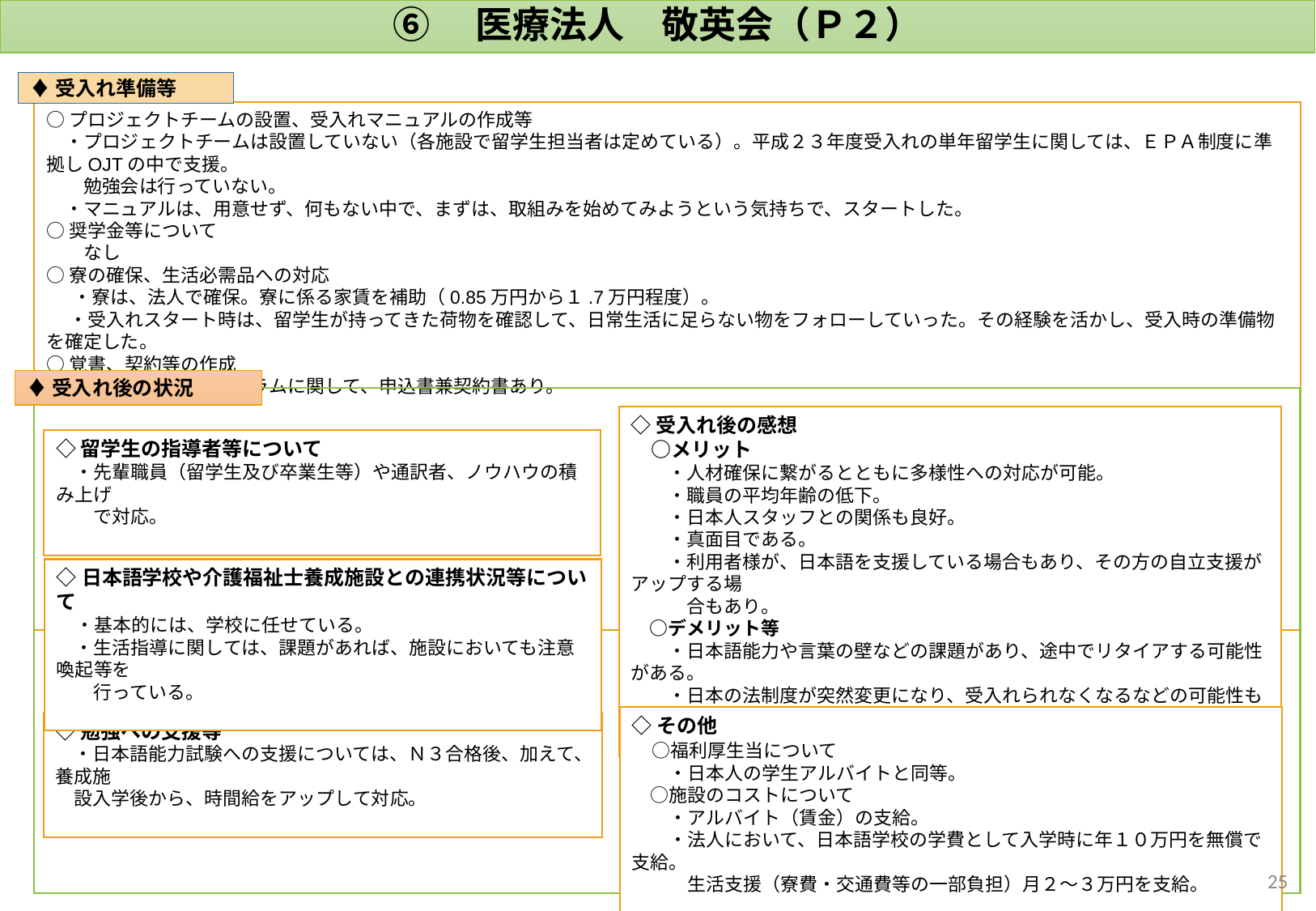

# ⑥　医療法人　敬英会（Ｐ２）
♦受入れ準備等

○プロジェクトチームの設置、受入れマニュアルの作成等
　・プロジェクトチームは設置していない（各施設で留学生担当者は定めている）。平成２３年度受入れの単年留学生に関しては、ＥＰＡ制度に準拠しOJTの中で支援。
　　勉強会は行っていない。
　・マニュアルは、用意せず、何もない中で、まずは、取組みを始めてみようという気持ちで、スタートした。
○奨学金等について
　　なし
○寮の確保、生活必需品への対応
 　・寮は、法人で確保。寮に係る家賃を補助（0.85万円から１.7万円程度）。
　 ・受入れスタート時は、留学生が持ってきた荷物を確認して、日常生活に足らない物をフォローしていった。その経験を活かし、受入時の準備物を確定した。
○覚書、契約等の作成
　　・留学生支援プログラムに関して、申込書兼契約書あり。
♦受入れ後の状況

◇受入れ後の感想
　○メリット
　　・人材確保に繋がるとともに多様性への対応が可能。
　　・職員の平均年齢の低下。
　　・日本人スタッフとの関係も良好。
　　・真面目である。
　　・利用者様が、日本語を支援している場合もあり、その方の自立支援がアップする場
　　　合もあり。
　○デメリット等
　　・日本語能力や言葉の壁などの課題があり、途中でリタイアする可能性がある。
　　・日本の法制度が突然変更になり、受入れられなくなるなどの可能性もある。
　　・結婚や出産等、ライフイベントの変更による退職等への危惧。
◇留学生の指導者等について
　・先輩職員（留学生及び卒業生等）や通訳者、ノウハウの積み上げ
　　で対応。

◇日本語学校や介護福祉士養成施設との連携状況等について
　・基本的には、学校に任せている。
　・生活指導に関しては、課題があれば、施設においても注意喚起等を
　　行っている。

◇その他
　○福利厚生当について
　　・日本人の学生アルバイトと同等。
　○施設のコストについて
　　・アルバイト（賃金）の支給。
　　・法人において、日本語学校の学費として入学時に年１０万円を無償で支給。
　　　生活支援（寮費・交通費等の一部負担）月２～３万円を支給。
◇勉強への支援等
　・日本語能力試験への支援については、Ｎ３合格後、加えて、養成施
　設入学後から、時間給をアップして対応。

25